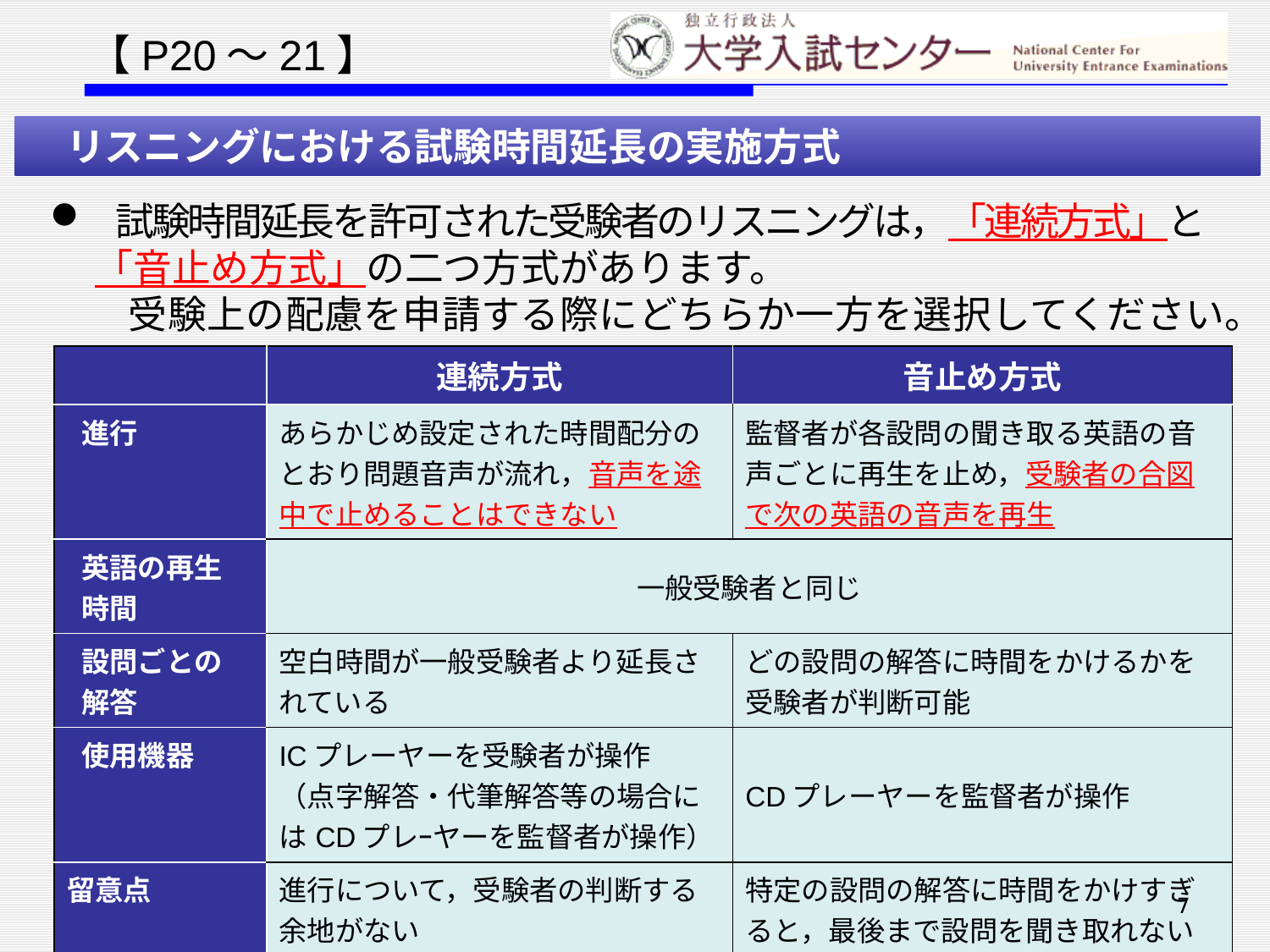

【P20～21】
　リスニングにおける試験時間延長の実施方式
 試験時間延長を許可された受験者のリスニングは，「連続方式」と
　 「音止め方式」の二つ方式があります。
　　受験上の配慮を申請する際にどちらか一方を選択してください。
|  | 連続方式 | 音止め方式 |
| --- | --- | --- |
| 進行 | あらかじめ設定された時間配分のとおり問題音声が流れ，音声を途中で止めることはできない | 監督者が各設問の聞き取る英語の音声ごとに再生を止め，受験者の合図で次の英語の音声を再生 |
| 英語の再生 時間 | 一般受験者と同じ |  |
| 設問ごとの 解答 | 空白時間が一般受験者より延長されている | どの設問の解答に時間をかけるかを受験者が判断可能 |
| 使用機器 | ICプレーヤーを受験者が操作 （点字解答・代筆解答等の場合にはCDプレｰヤーを監督者が操作） | CDプレーヤーを監督者が操作 |
| 留意点 | 進行について，受験者の判断する余地がない | 特定の設問の解答に時間をかけすぎると，最後まで設問を聞き取れない |
7